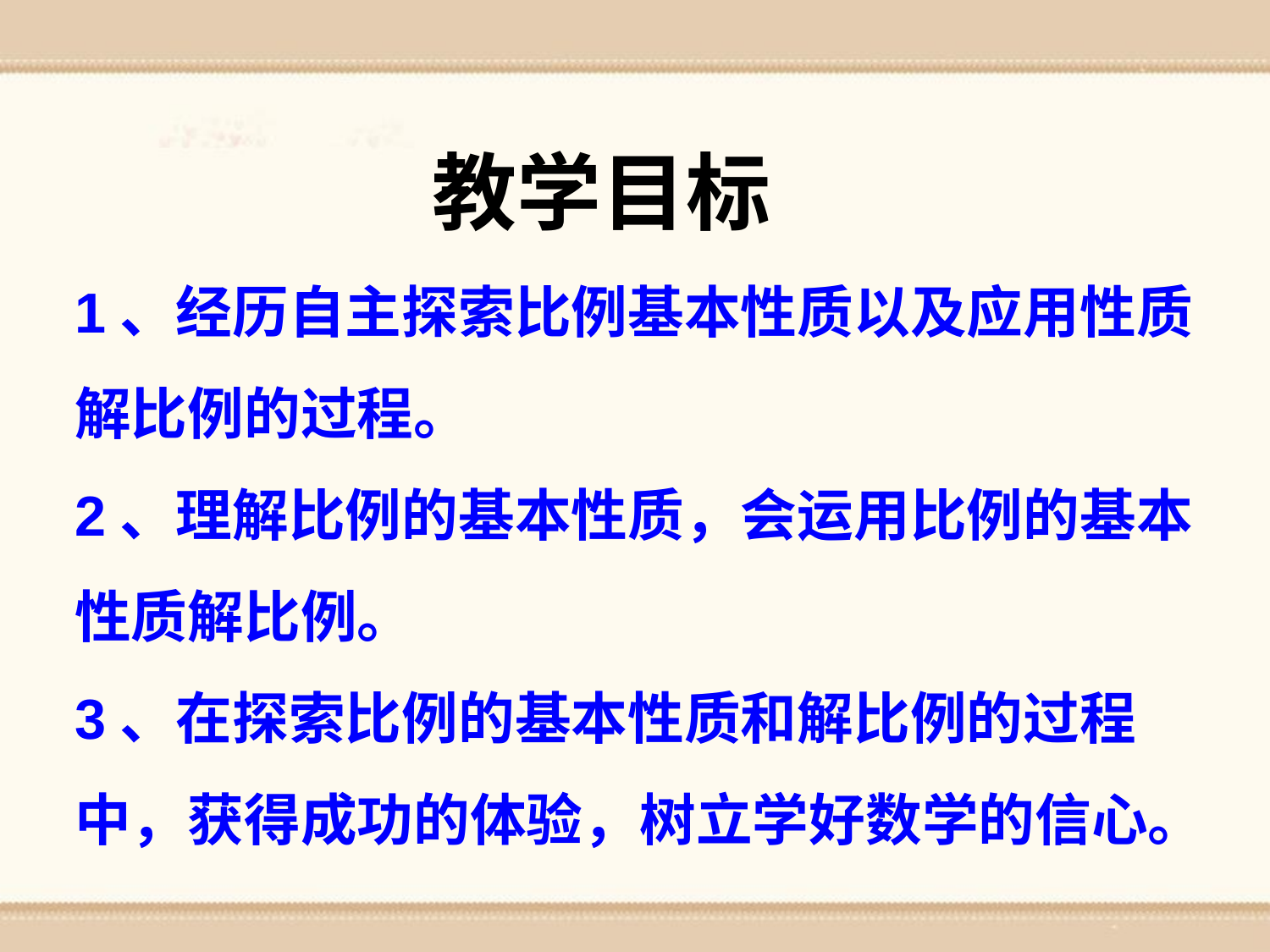

教学目标
1、经历自主探索比例基本性质以及应用性质解比例的过程。
2、理解比例的基本性质，会运用比例的基本性质解比例。
3、在探索比例的基本性质和解比例的过程中，获得成功的体验，树立学好数学的信心。